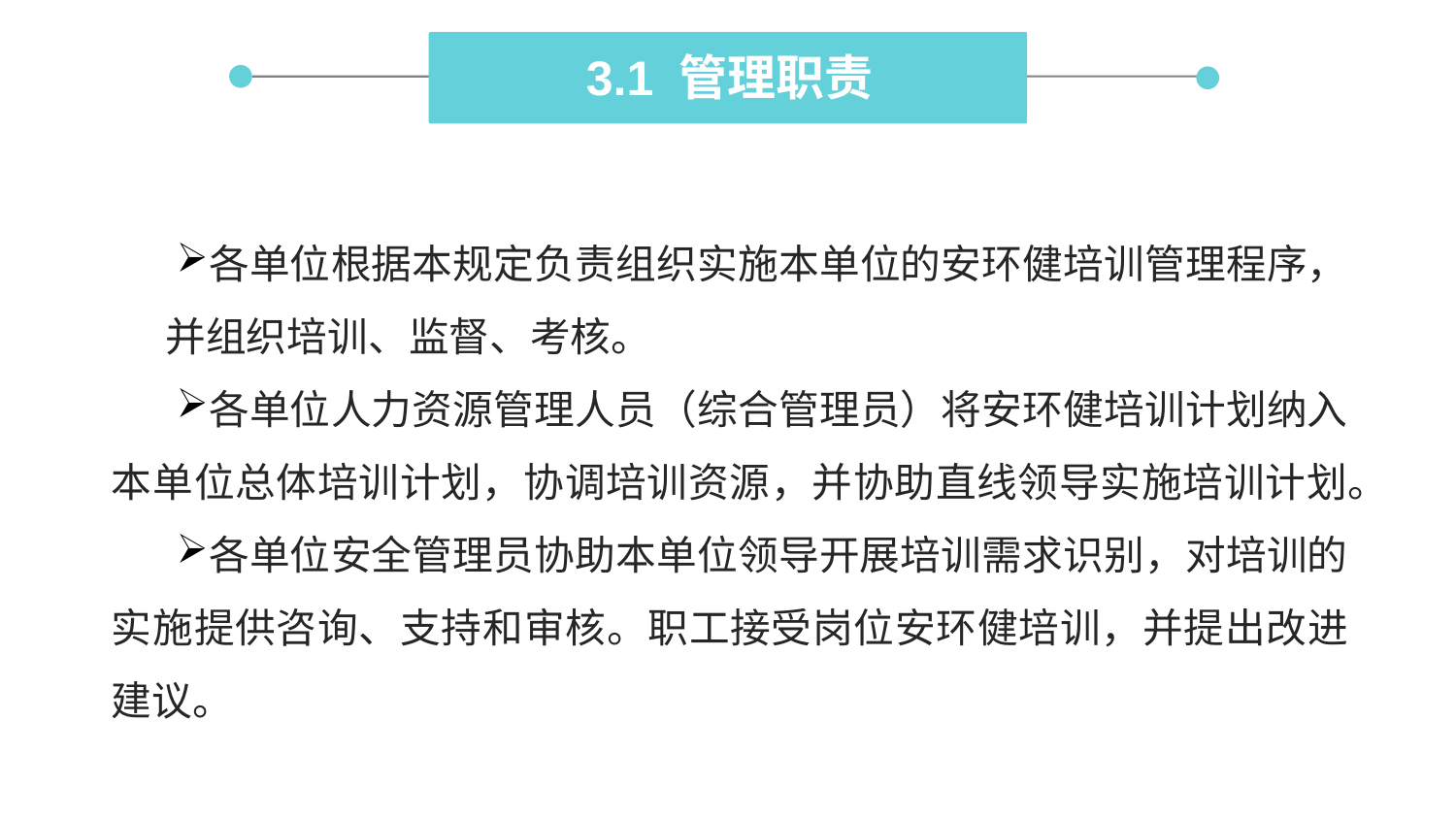

3.1 管理职责

各单位根据本规定负责组织实施本单位的安环健培训管理程序，       并组织培训、监督、考核。
各单位人力资源管理人员（综合管理员）将安环健培训计划纳入本单位总体培训计划，协调培训资源，并协助直线领导实施培训计划。
各单位安全管理员协助本单位领导开展培训需求识别，对培训的实施提供咨询、支持和审核。职工接受岗位安环健培训，并提出改进建议。